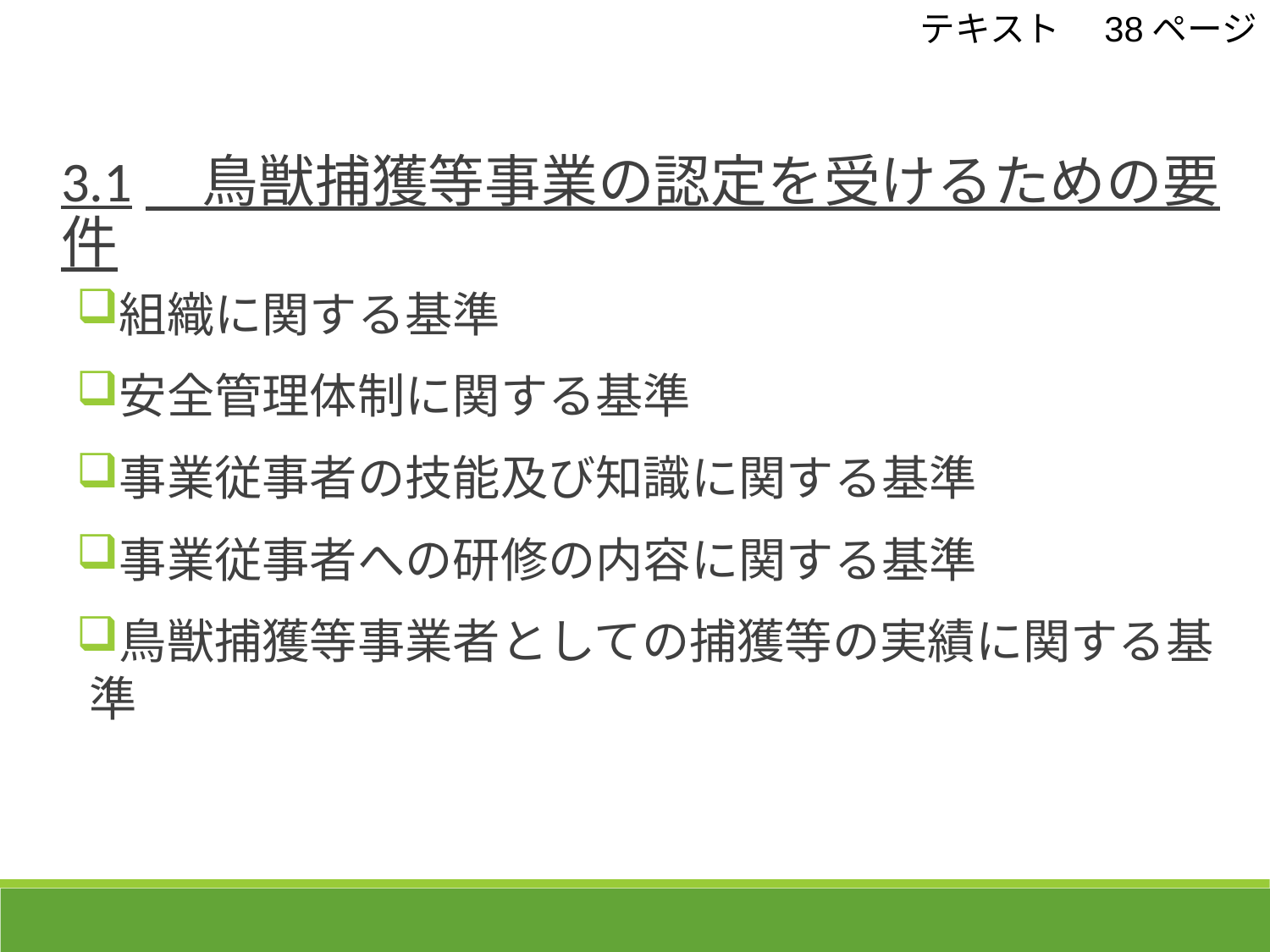

テキスト　38ページ
3.1　鳥獣捕獲等事業の認定を受けるための要件
組織に関する基準
安全管理体制に関する基準
事業従事者の技能及び知識に関する基準
事業従事者への研修の内容に関する基準
鳥獣捕獲等事業者としての捕獲等の実績に関する基準